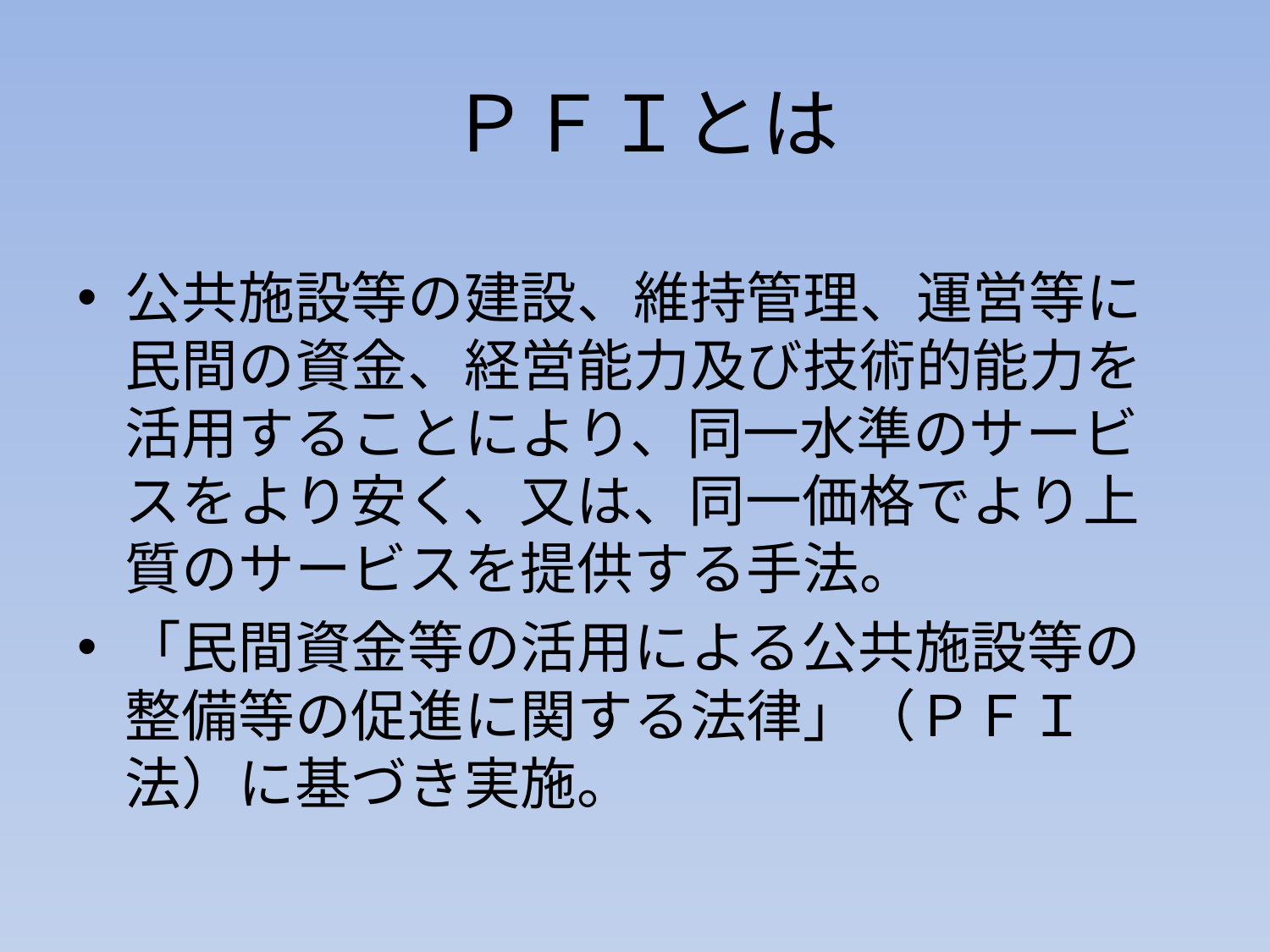

# ＰＦＩとは
公共施設等の建設、維持管理、運営等に民間の資金、経営能力及び技術的能力を活用することにより、同一水準のサービスをより安く、又は、同一価格でより上質のサービスを提供する手法。
「民間資金等の活用による公共施設等の整備等の促進に関する法律」（ＰＦＩ法）に基づき実施。